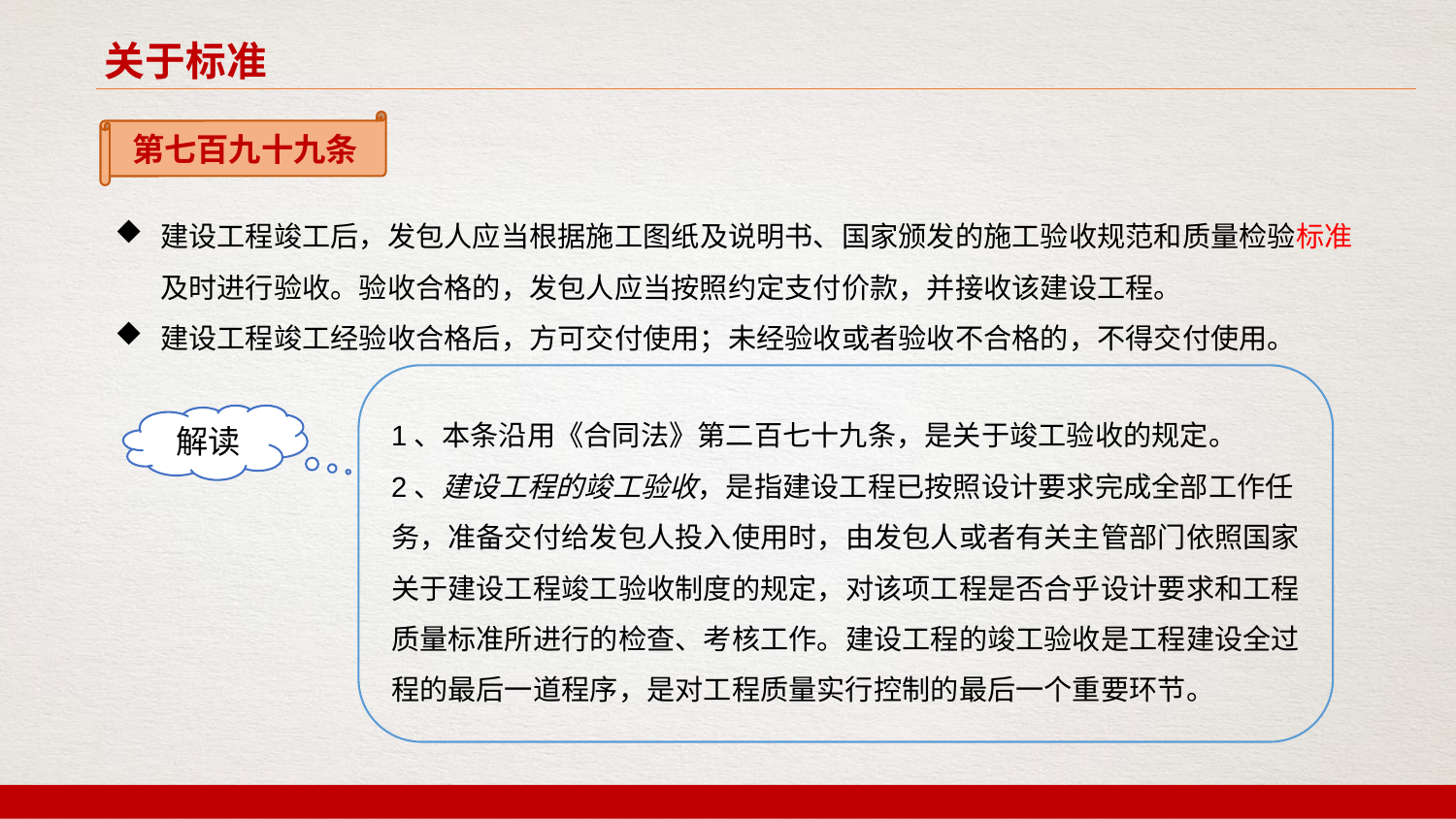

关于标准
第七百九十九条
建设工程竣工后，发包人应当根据施工图纸及说明书、国家颁发的施工验收规范和质量检验标准及时进行验收。验收合格的，发包人应当按照约定支付价款，并接收该建设工程。
建设工程竣工经验收合格后，方可交付使用；未经验收或者验收不合格的，不得交付使用。
1、本条沿用《合同法》第二百七十九条，是关于竣工验收的规定。
2、建设工程的竣工验收，是指建设工程已按照设计要求完成全部工作任务，准备交付给发包人投入使用时，由发包人或者有关主管部门依照国家关于建设工程竣工验收制度的规定，对该项工程是否合乎设计要求和工程质量标准所进行的检查、考核工作。建设工程的竣工验收是工程建设全过程的最后一道程序，是对工程质量实行控制的最后一个重要环节。
解读